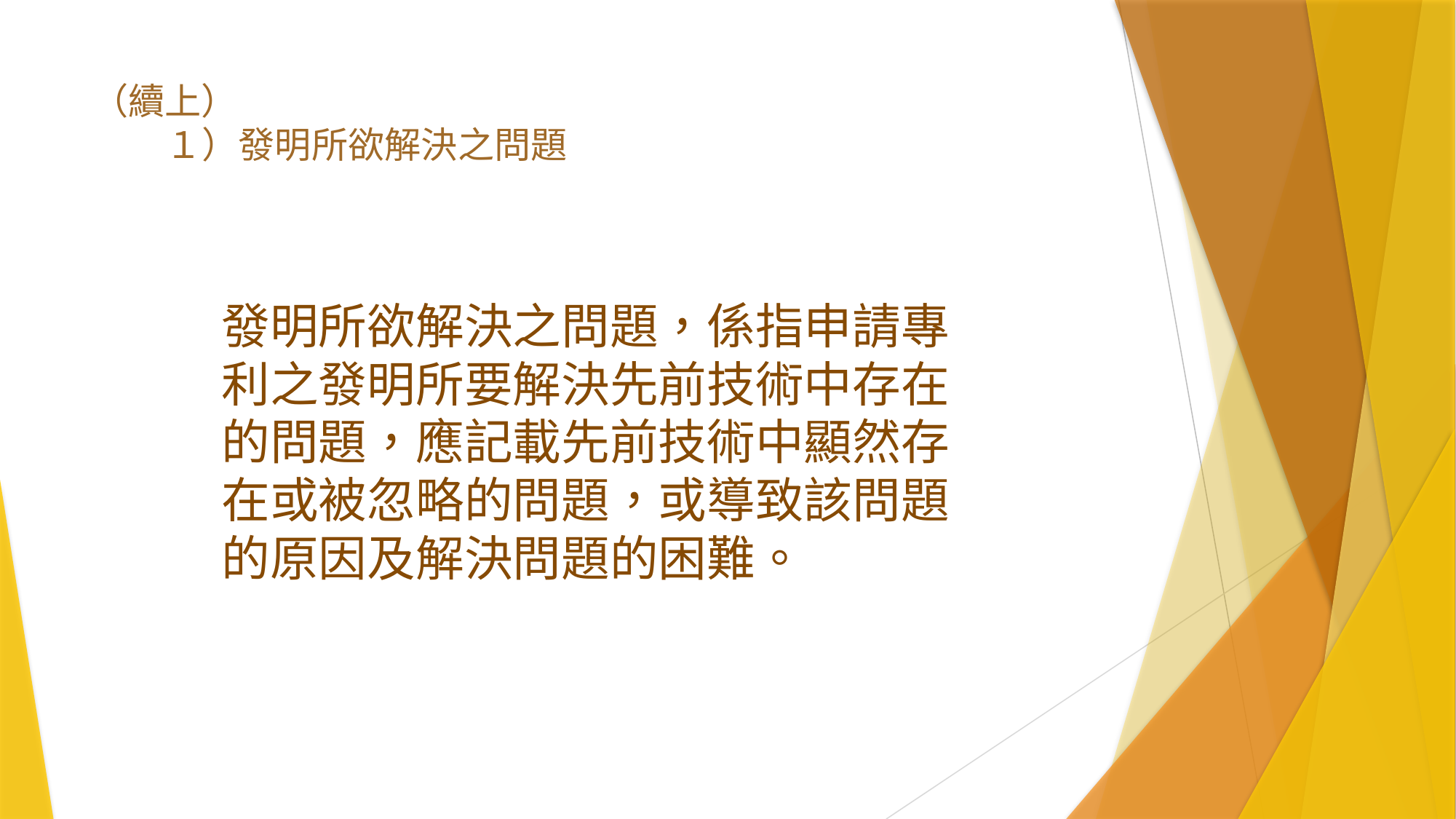

# （續上） １）發明所欲解決之問題
發明所欲解決之問題，係指申請專利之發明所要解決先前技術中存在的問題，應記載先前技術中顯然存在或被忽略的問題，或導致該問題的原因及解決問題的困難。